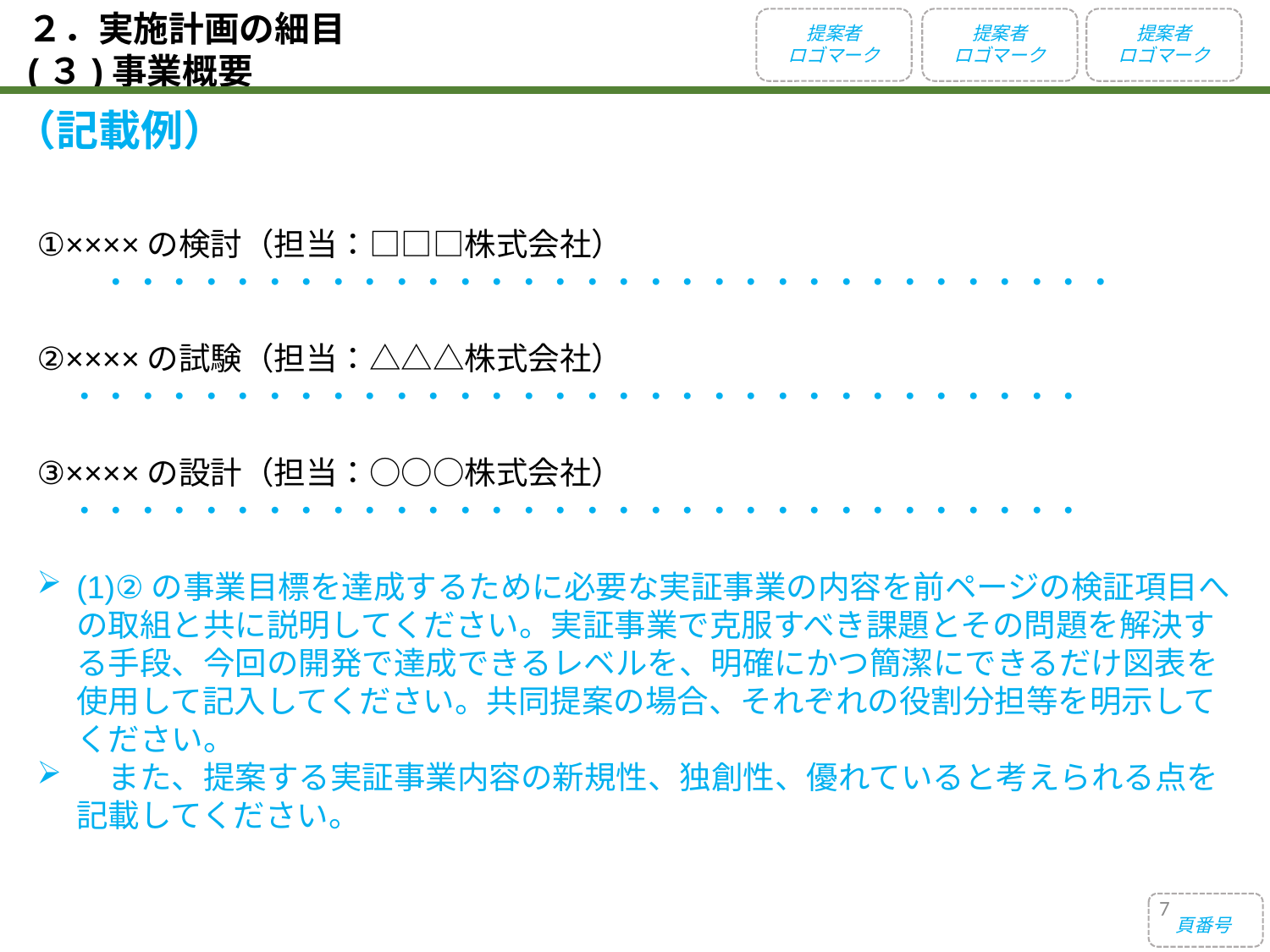

２．実施計画の細目
(３)事業概要

提案者
ロゴマーク
提案者
ロゴマーク
提案者
ロゴマーク
（記載例）
①××××の検討（担当：□□□株式会社）
　　・・・・・・・・・・・・・・・・・・・・・・・・・・・・・・・・

②××××の試験（担当：△△△株式会社）
　・・・・・・・・・・・・・・・・・・・・・・・・・・・・・・・・

③××××の設計（担当：○○○株式会社）
　・・・・・・・・・・・・・・・・・・・・・・・・・・・・・・・・

(1)②の事業目標を達成するために必要な実証事業の内容を前ページの検証項目への取組と共に説明してください。実証事業で克服すべき課題とその問題を解決する手段、今回の開発で達成できるレベルを、明確にかつ簡潔にできるだけ図表を使用して記入してください。共同提案の場合、それぞれの役割分担等を明示してください。
　また、提案する実証事業内容の新規性、独創性、優れていると考えられる点を記載してください。
7

頁番号